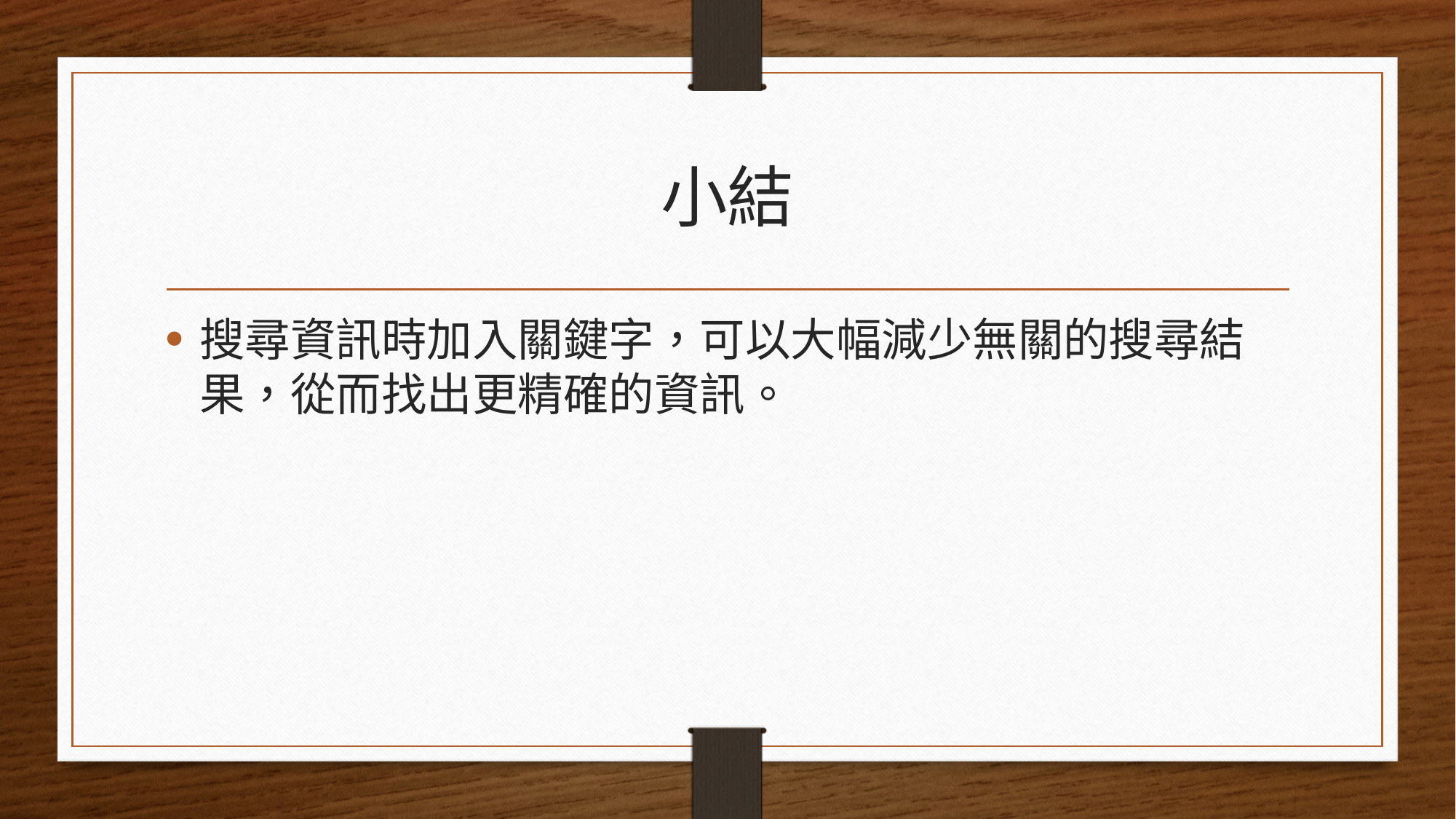

# 小結
搜尋資訊時加入關鍵字，可以大幅減少無關的搜尋結果，從而找出更精確的資訊。